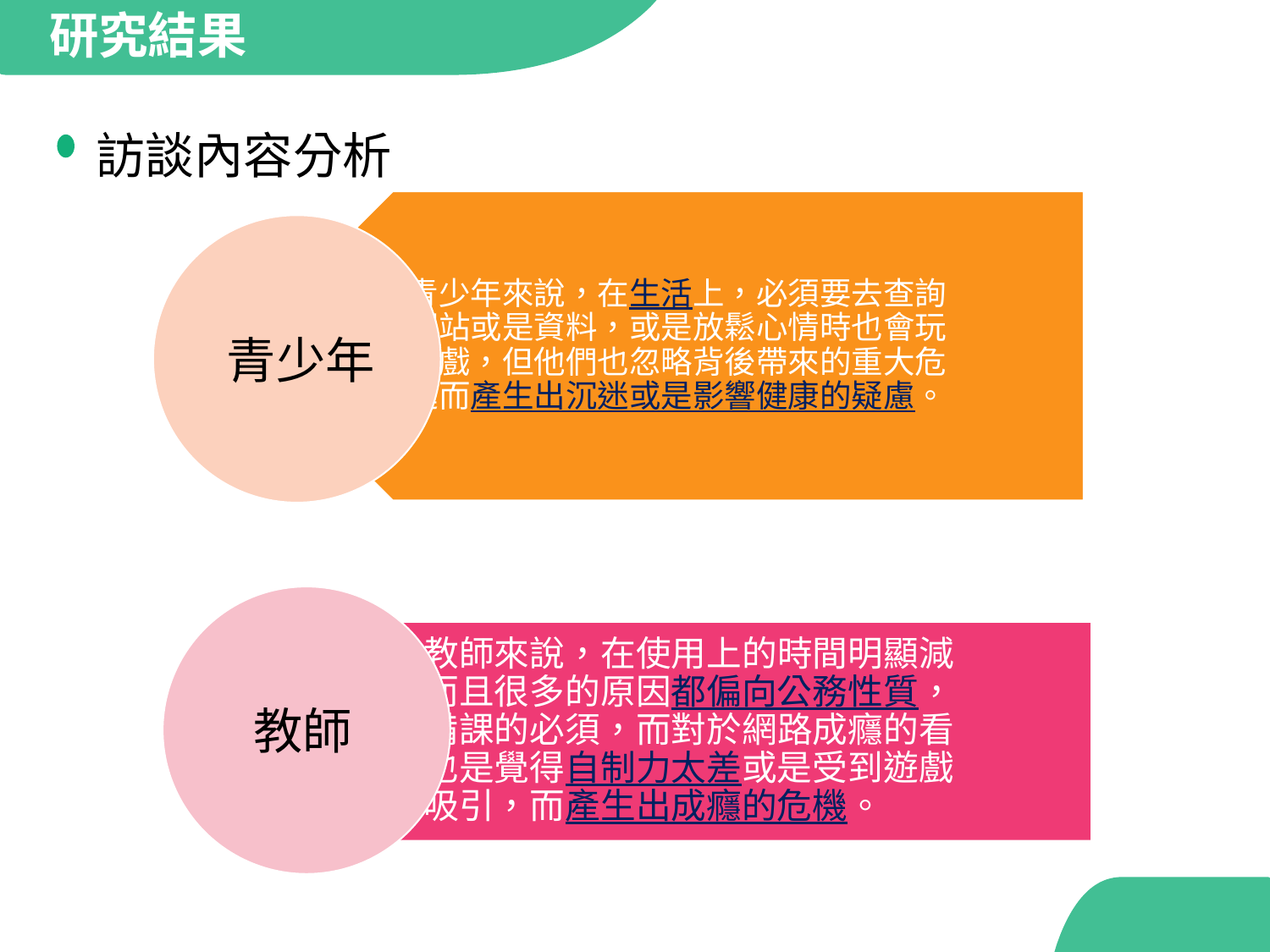

研究結果
訪談內容分析

對於青少年來說，在生活上，必須要去查詢相關網站或是資料，或是放鬆心情時也會玩線上遊戲，但他們也忽略背後帶來的重大危害，進而產生出沉迷或是影響健康的疑慮。
對於教師來說，在使用上的時間明顯減少，而且很多的原因都偏向公務性質，或是備課的必須，而對於網路成癮的看法，也是覺得自制力太差或是受到遊戲吸引，而產生出成癮的危機。
青少年
 教師